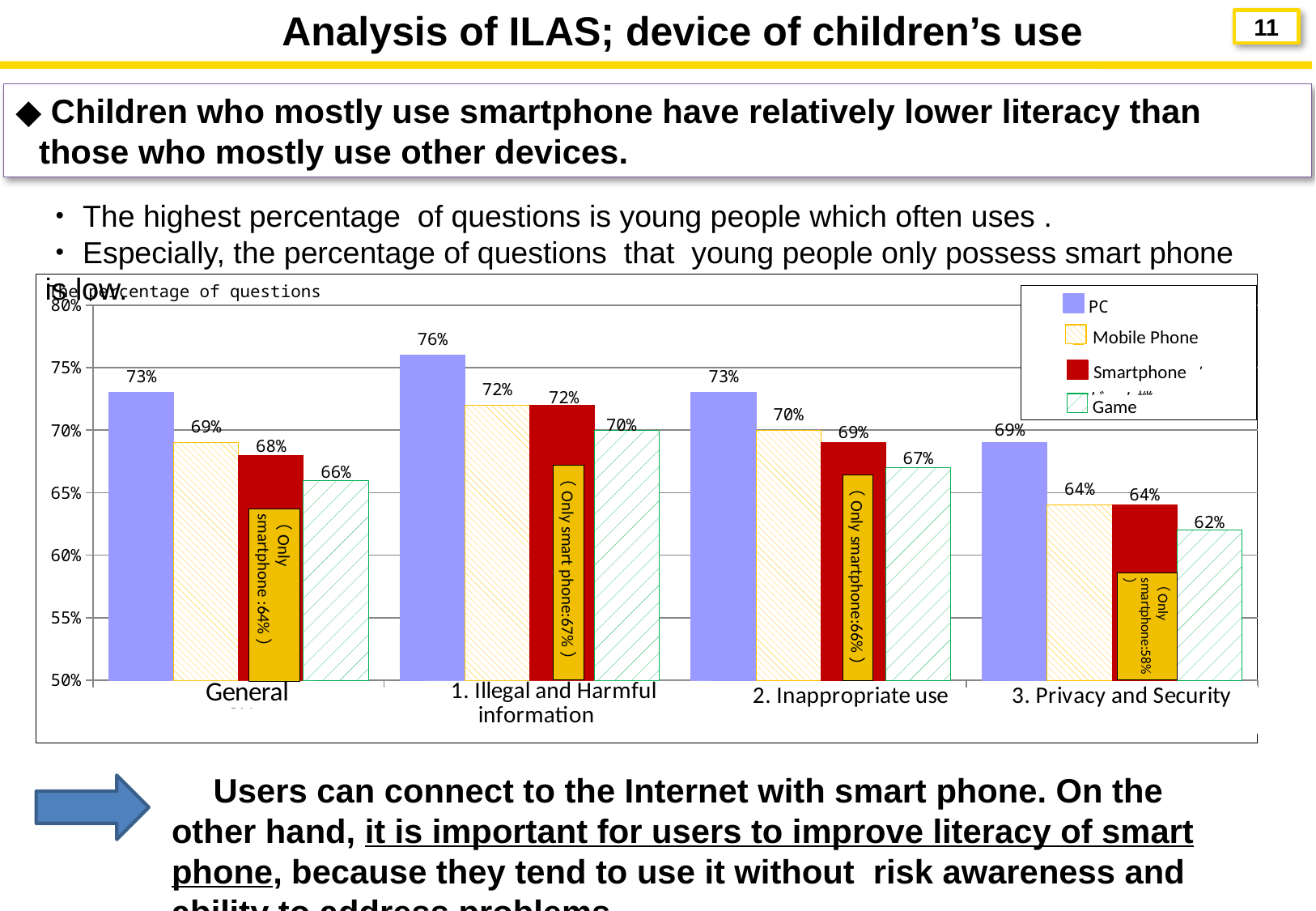

Analysis of ILAS; device of children’s use
11

◆ Children who mostly use smartphone have relatively lower literacy than those who mostly use other devices.
・The highest percentage  of questions is young people which often uses .
・Especially, the percentage of questions  that  young people only possess smart phone is low.

### Chart

| Category | PC | 携帯電話/PHS | スマートフォン | ゲーム機 |
|---|---|---|---|---|
| 総合 | 0.73 | 0.69 | 0.68 | 0.66 |
| 1:違法有害情報 | 0.76 | 0.72 | 0.72 | 0.7 |
| 2:不適正利用 | 0.73 | 0.7 | 0.69 | 0.67 |
| 3:プライバシー
・セキュリティ | 0.69 | 0.64 | 0.64 | 0.62 |

Mobile Phone

Smartphone

Game
（Only smart phone:67%）
（Only smartphone:66%）
（Only smartphone :64%）
（Only smartphone:58%）
　Users can connect to the Internet with smart phone. On the other hand, it is important for users to improve literacy of smart phone, because they tend to use it without  risk awareness and ability to address problems.